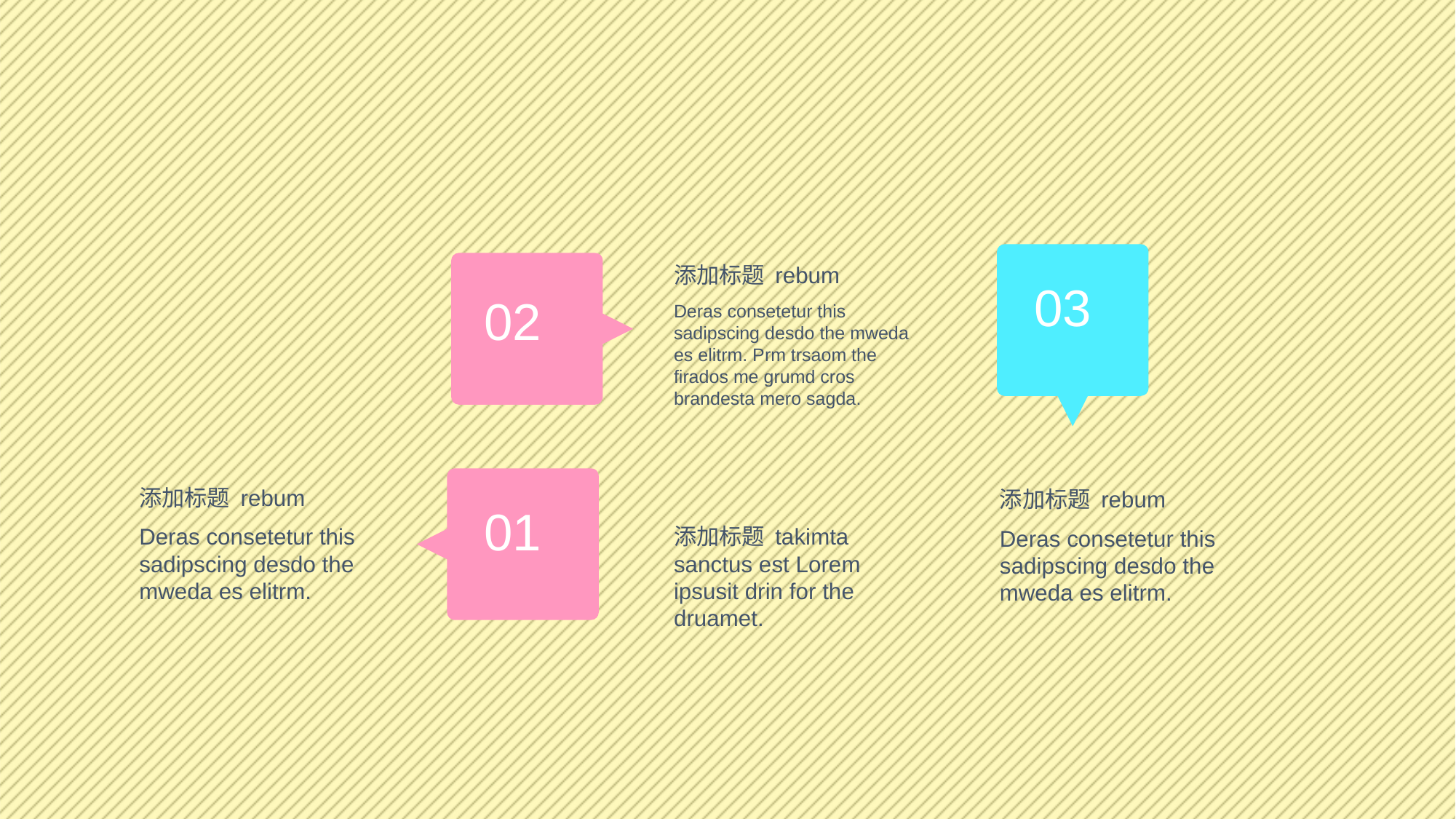

添加标题 rebum
Deras consetetur this sadipscing desdo the mweda es elitrm. Prm trsaom the firados me grumd cros brandesta mero sagda.

03
02

添加标题 rebum
添加标题 rebum
Deras consetetur this sadipscing desdo the mweda es elitrm.
01
Deras consetetur this sadipscing desdo the mweda es elitrm.
添加标题 takimta sanctus est Lorem ipsusit drin for the druamet.